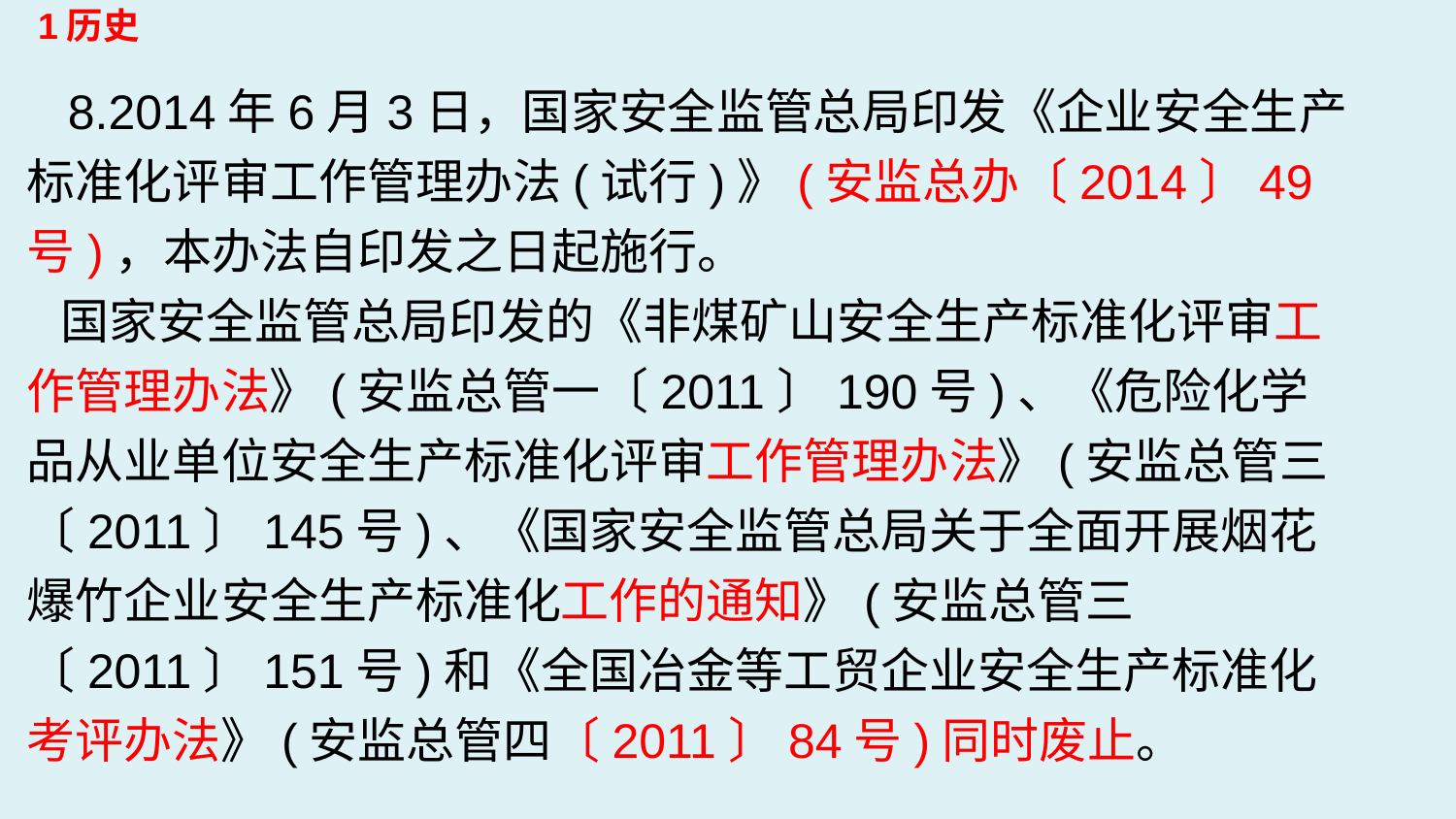

1历史
   8.2014年6月3日，国家安全监管总局印发《企业安全生产标准化评审工作管理办法(试行)》(安监总办〔2014〕49号)，本办法自印发之日起施行。
  国家安全监管总局印发的《非煤矿山安全生产标准化评审工作管理办法》(安监总管一〔2011〕190号)、《危险化学品从业单位安全生产标准化评审工作管理办法》(安监总管三〔2011〕145号)、《国家安全监管总局关于全面开展烟花爆竹企业安全生产标准化工作的通知》(安监总管三〔2011〕151号)和《全国冶金等工贸企业安全生产标准化考评办法》(安监总管四〔2011〕84号)同时废止。